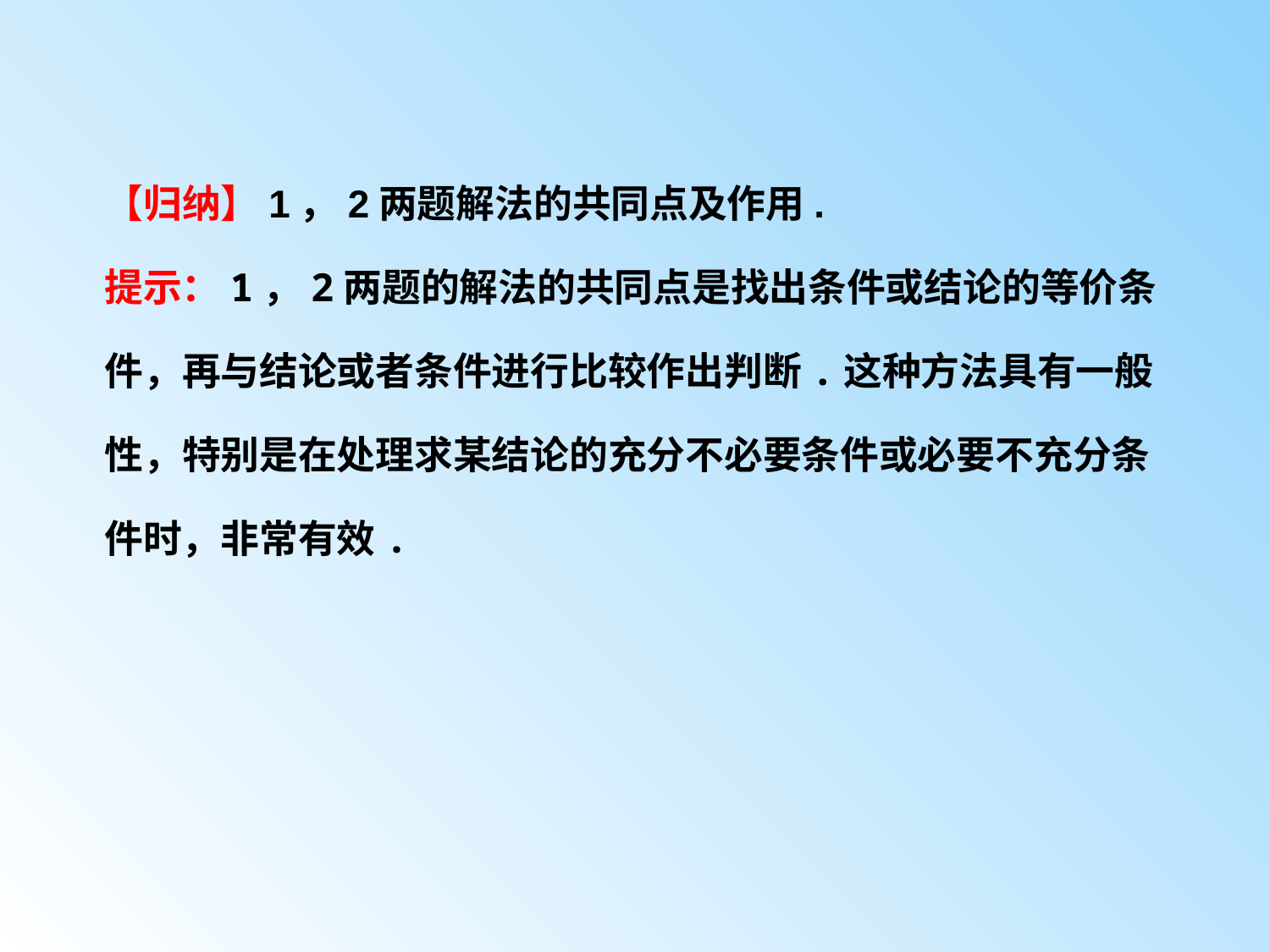

【归纳】1，2两题解法的共同点及作用.
提示：1，2两题的解法的共同点是找出条件或结论的等价条件，再与结论或者条件进行比较作出判断.这种方法具有一般性，特别是在处理求某结论的充分不必要条件或必要不充分条件时，非常有效.